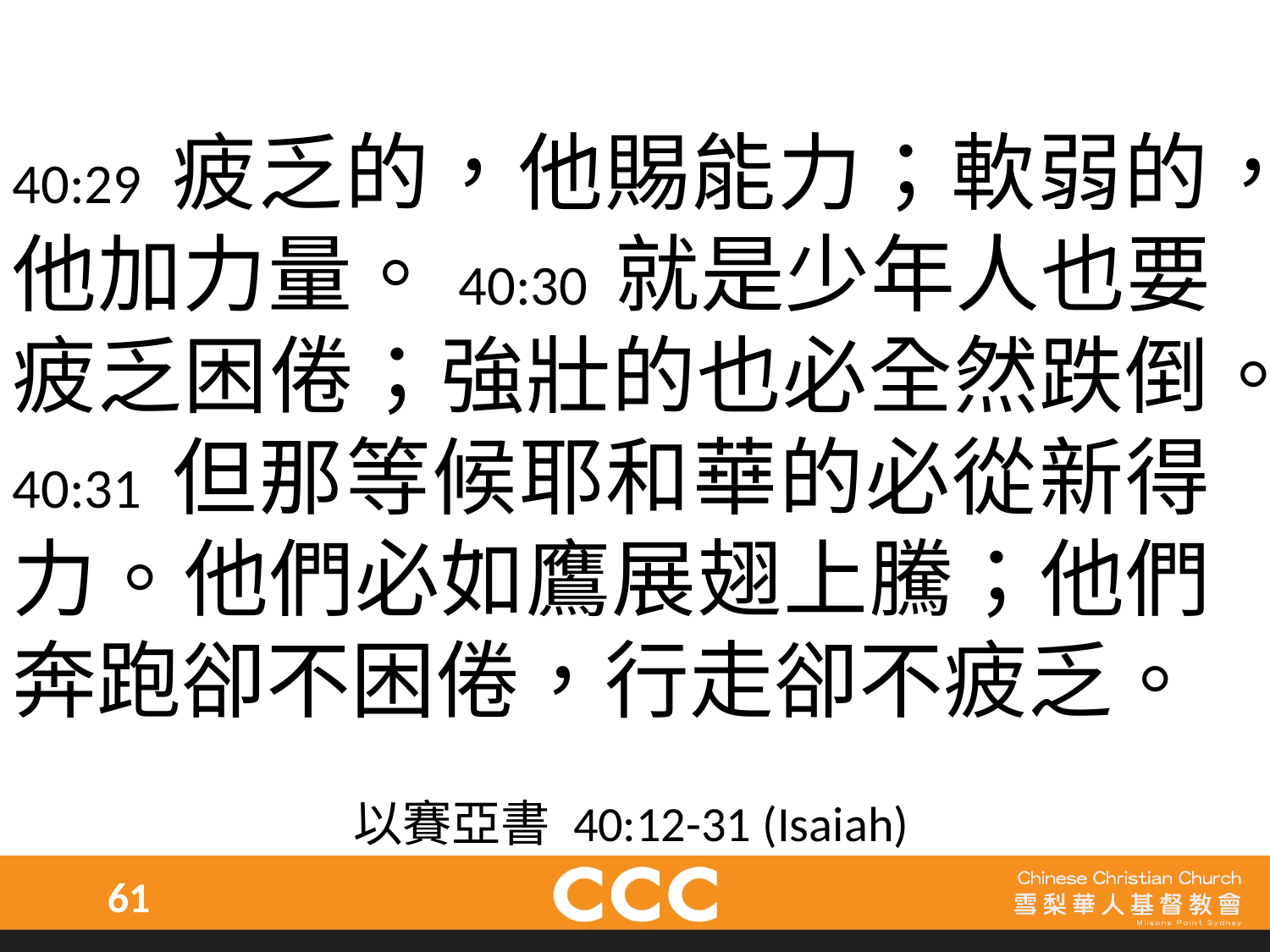

40:29 疲乏的，他賜能力；軟弱的，他加力量。40:30 就是少年人也要疲乏困倦；強壯的也必全然跌倒。
40:31 但那等候耶和華的必從新得力。他們必如鷹展翅上騰；他們奔跑卻不困倦，行走卻不疲乏。
以賽亞書 40:12-31 (Isaiah)
61